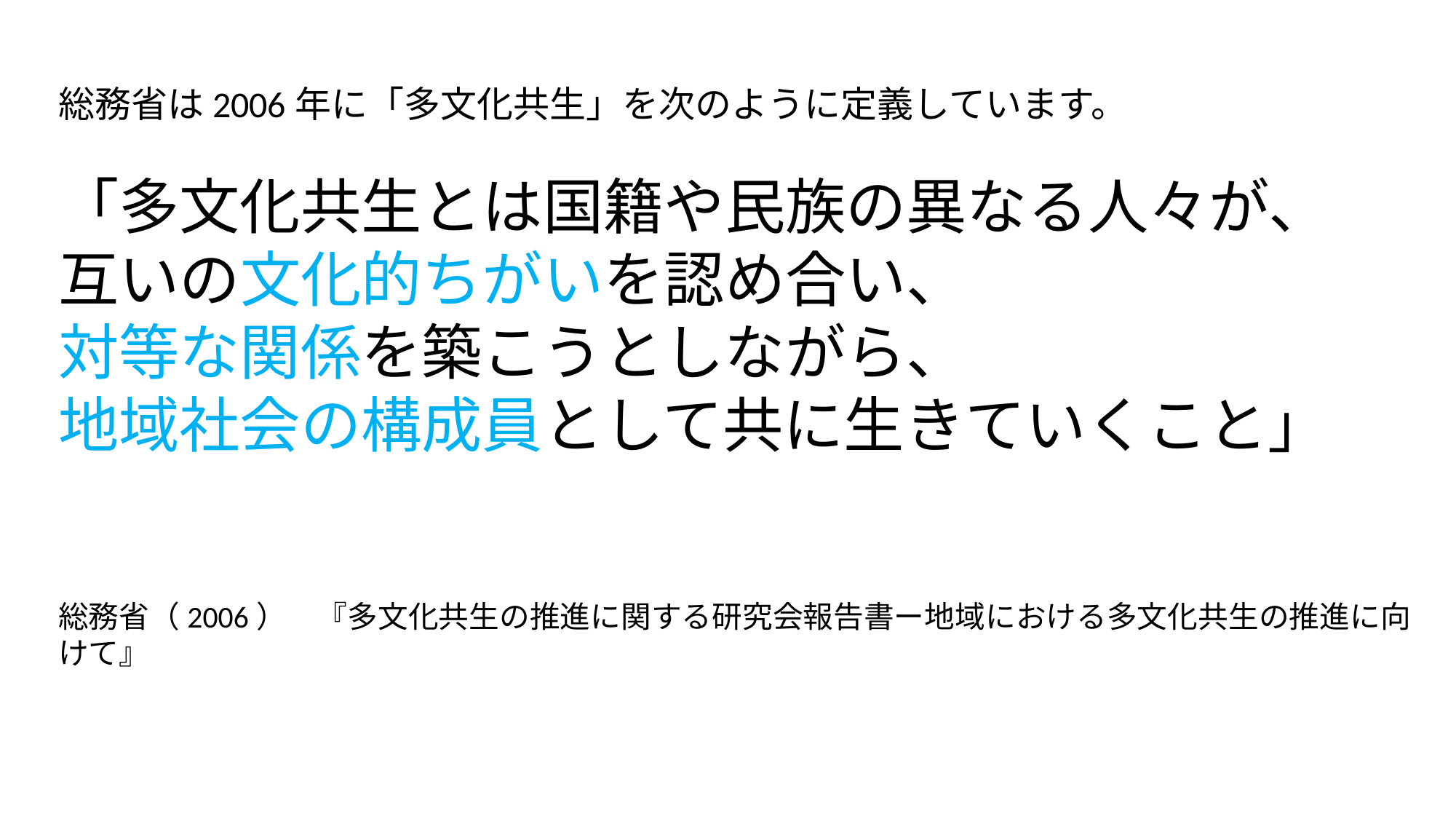

総務省は2006年に「多文化共生」を次のように定義しています。

「多文化共生とは国籍や民族の異なる人々が、
互いの文化的ちがいを認め合い、
対等な関係を築こうとしながら、
地域社会の構成員として共に生きていくこと」

総務省（2006）　『多文化共生の推進に関する研究会報告書ー地域における多文化共生の推進に向けて』